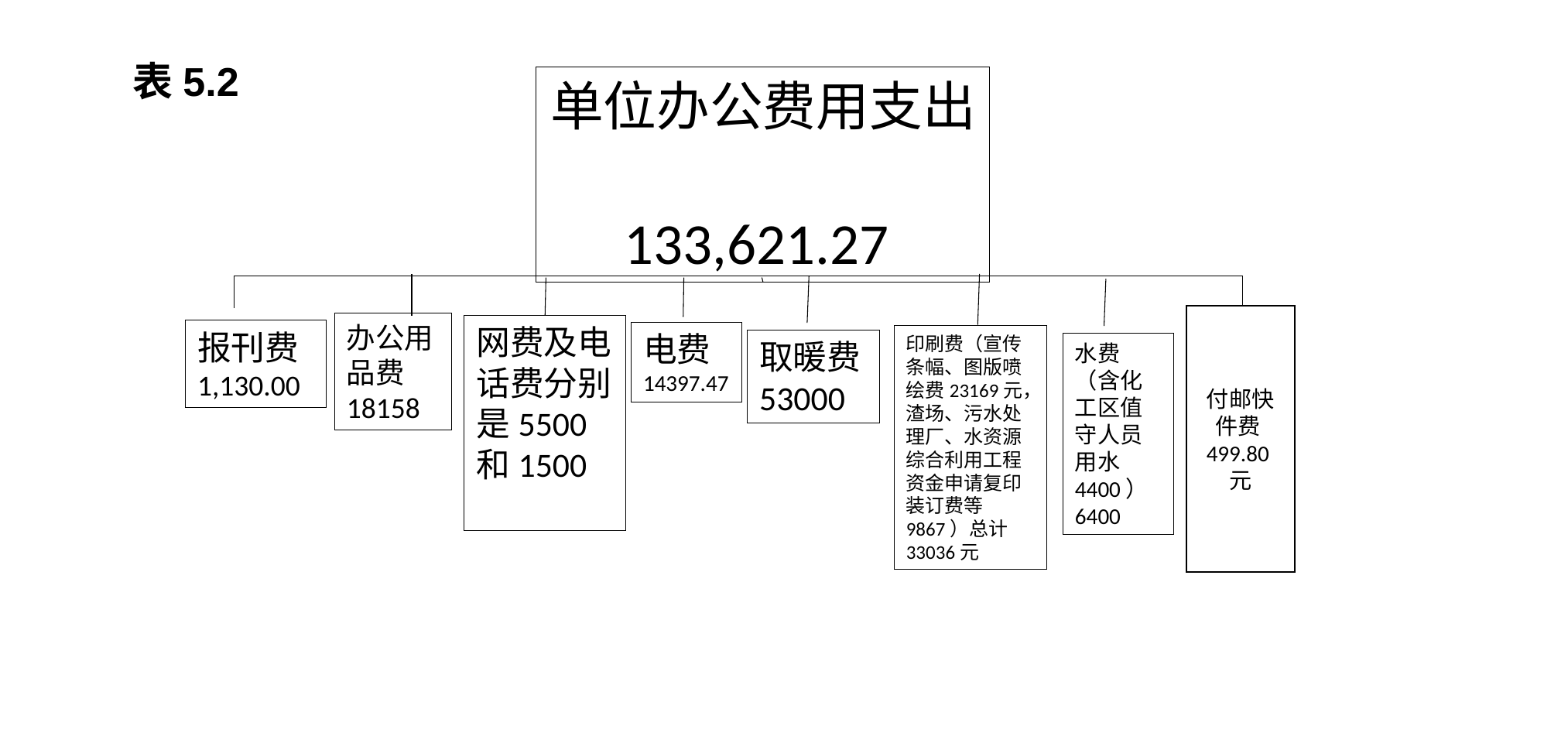

表5.2
单位办公费用支出                             133,621.27

付邮快件费499.80元
办公用品费18158
网费及电话费分别是5500和1500

报刊费1,130.00
电费14397.47
印刷费（宣传条幅、图版喷绘费23169元，渣场、污水处理厂、水资源综合利用工程资金申请复印装订费等9867）总计33036元
取暖费53000
水费（含化工区值守人员用水4400）6400